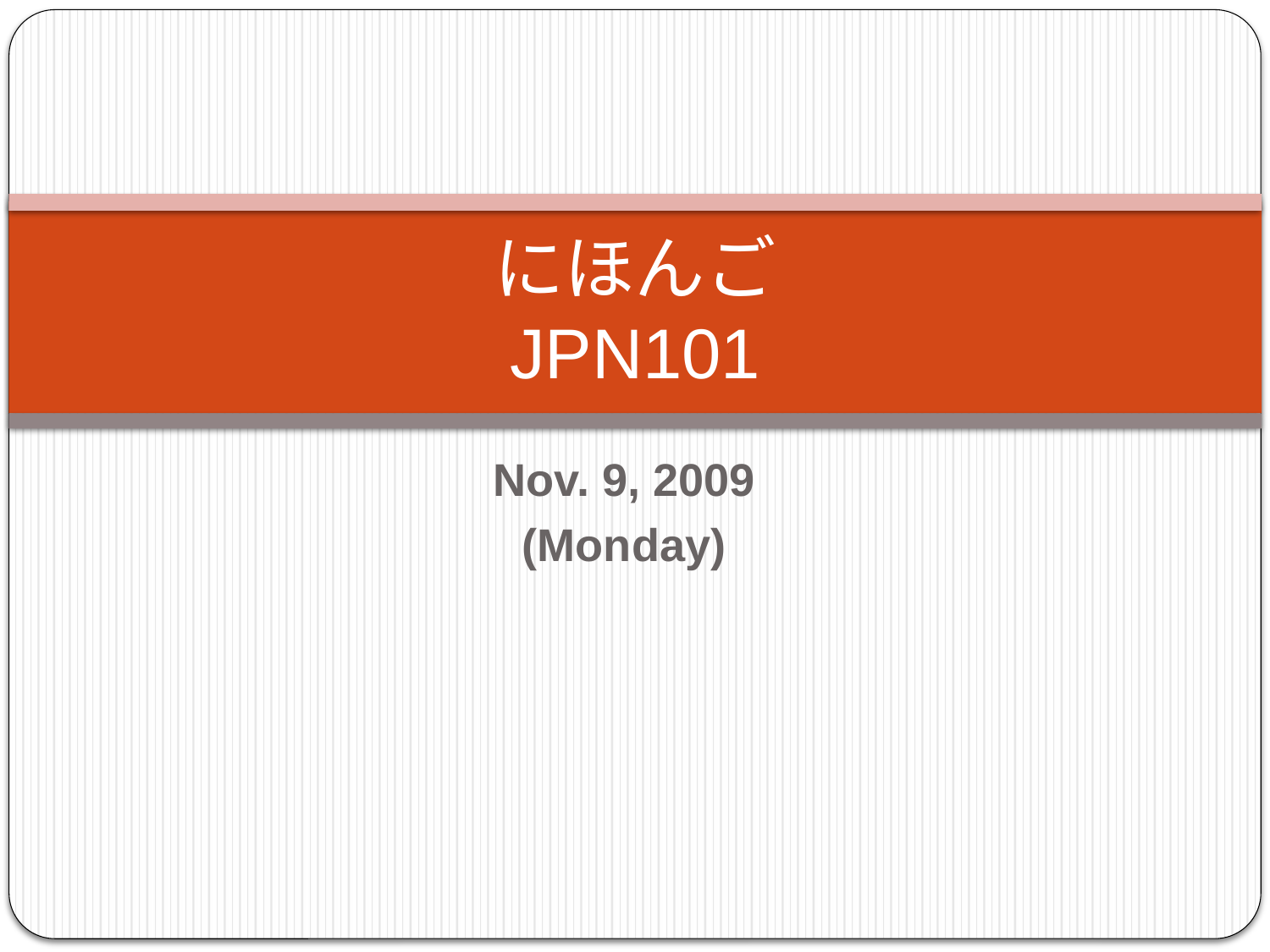

# にほんご JPN101
Nov. 9, 2009
(Monday)